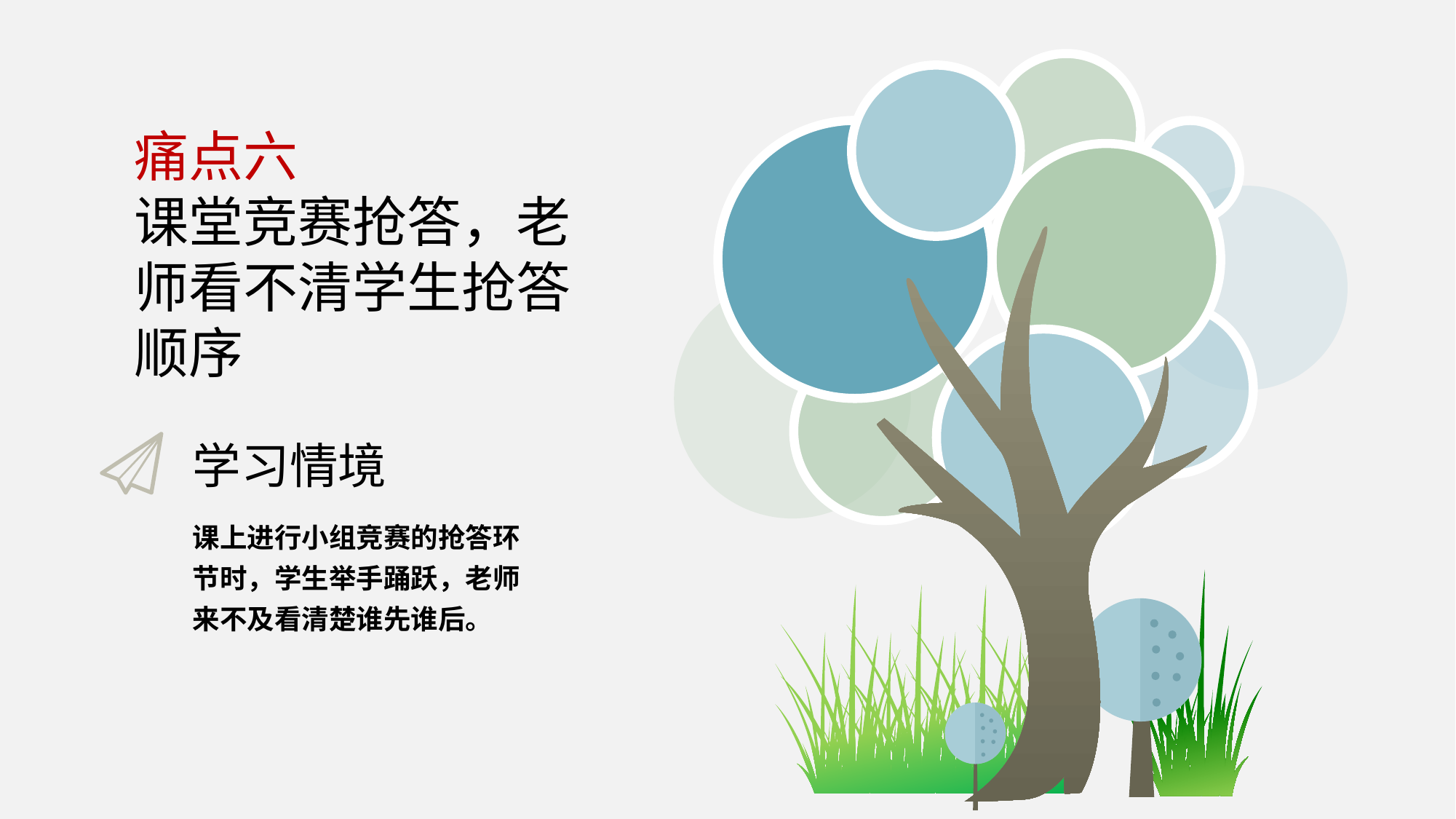

痛点六
课堂竞赛抢答，老师看不清学生抢答顺序

学习情境
课上进行小组竞赛的抢答环节时，学生举手踊跃，老师来不及看清楚谁先谁后。